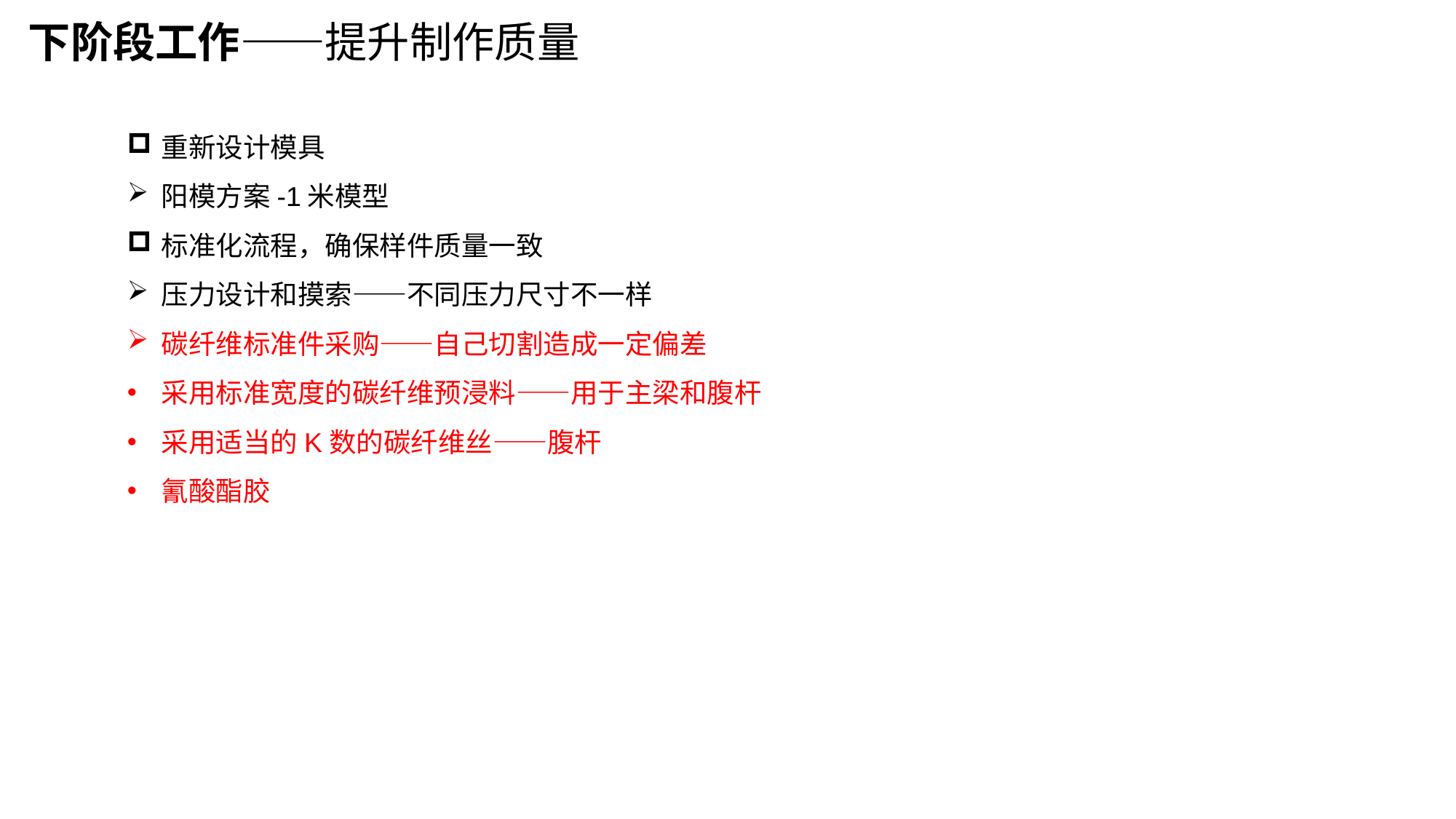

下阶段工作——提升制作质量
重新设计模具
阳模方案-1米模型
标准化流程，确保样件质量一致
压力设计和摸索——不同压力尺寸不一样
碳纤维标准件采购——自己切割造成一定偏差
采用标准宽度的碳纤维预浸料——用于主梁和腹杆
采用适当的K数的碳纤维丝——腹杆
氰酸酯胶